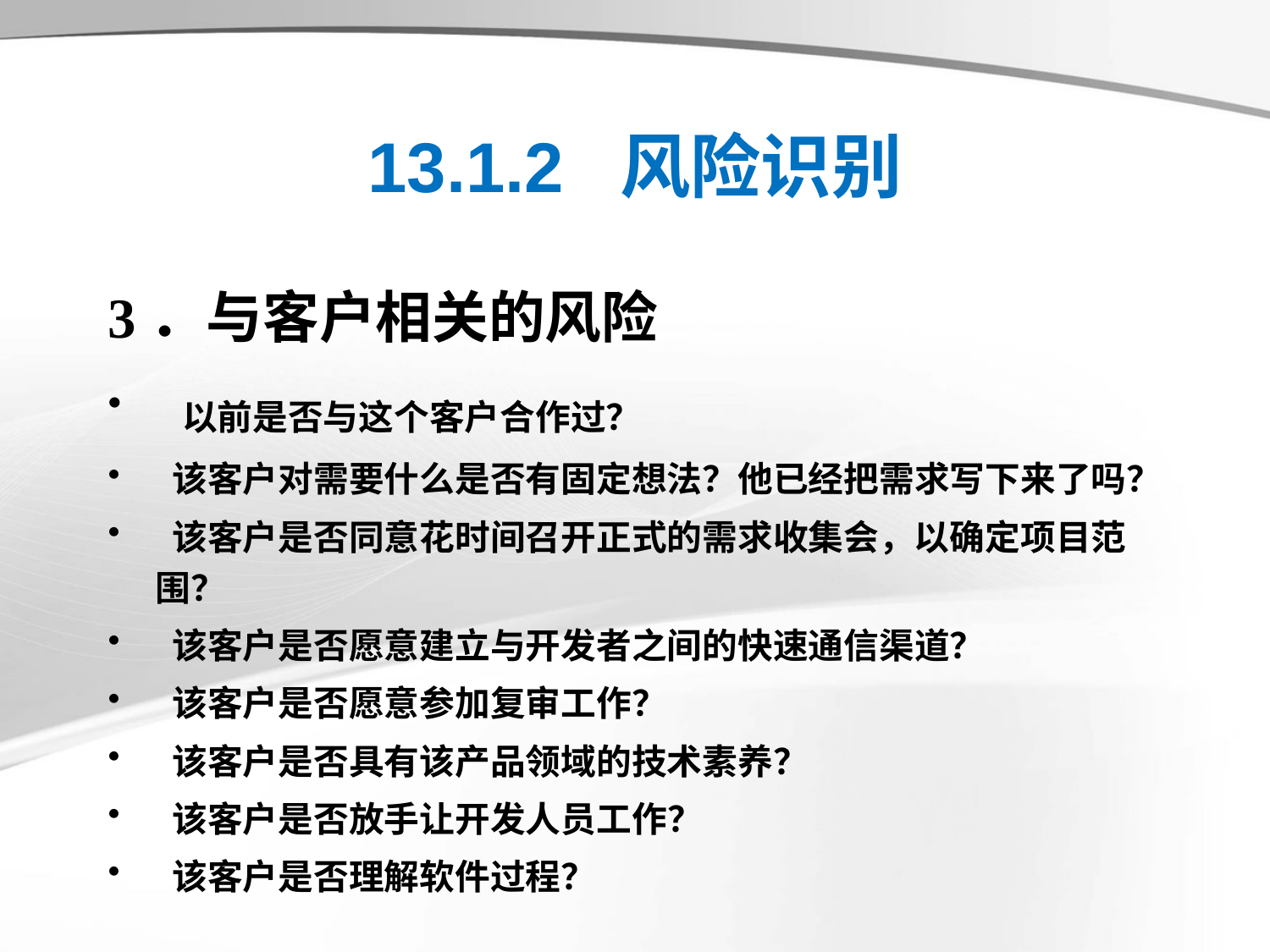

# 13.1.2  风险识别
3．与客户相关的风险
 以前是否与这个客户合作过？
 该客户对需要什么是否有固定想法？他已经把需求写下来了吗？
 该客户是否同意花时间召开正式的需求收集会，以确定项目范围？
 该客户是否愿意建立与开发者之间的快速通信渠道？
 该客户是否愿意参加复审工作？
 该客户是否具有该产品领域的技术素养？
 该客户是否放手让开发人员工作？
 该客户是否理解软件过程？